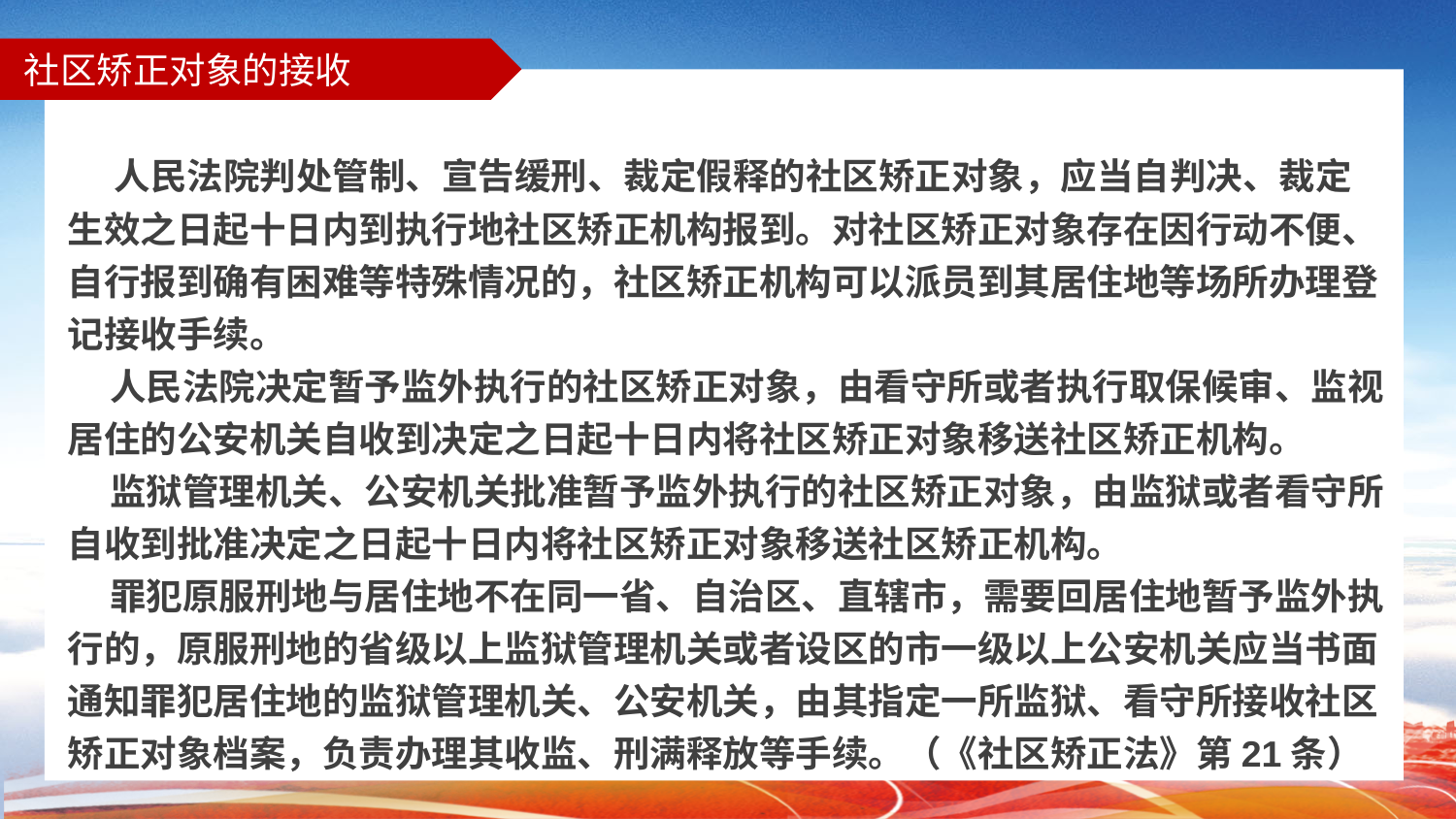

# 社区矫正对象的接收
    人民法院判处管制、宣告缓刑、裁定假释的社区矫正对象，应当自判决、裁定生效之日起十日内到执行地社区矫正机构报到。对社区矫正对象存在因行动不便、自行报到确有困难等特殊情况的，社区矫正机构可以派员到其居住地等场所办理登记接收手续。
    人民法院决定暂予监外执行的社区矫正对象，由看守所或者执行取保候审、监视居住的公安机关自收到决定之日起十日内将社区矫正对象移送社区矫正机构。
    监狱管理机关、公安机关批准暂予监外执行的社区矫正对象，由监狱或者看守所自收到批准决定之日起十日内将社区矫正对象移送社区矫正机构。
    罪犯原服刑地与居住地不在同一省、自治区、直辖市，需要回居住地暂予监外执行的，原服刑地的省级以上监狱管理机关或者设区的市一级以上公安机关应当书面通知罪犯居住地的监狱管理机关、公安机关，由其指定一所监狱、看守所接收社区矫正对象档案，负责办理其收监、刑满释放等手续。（《社区矫正法》第21条）